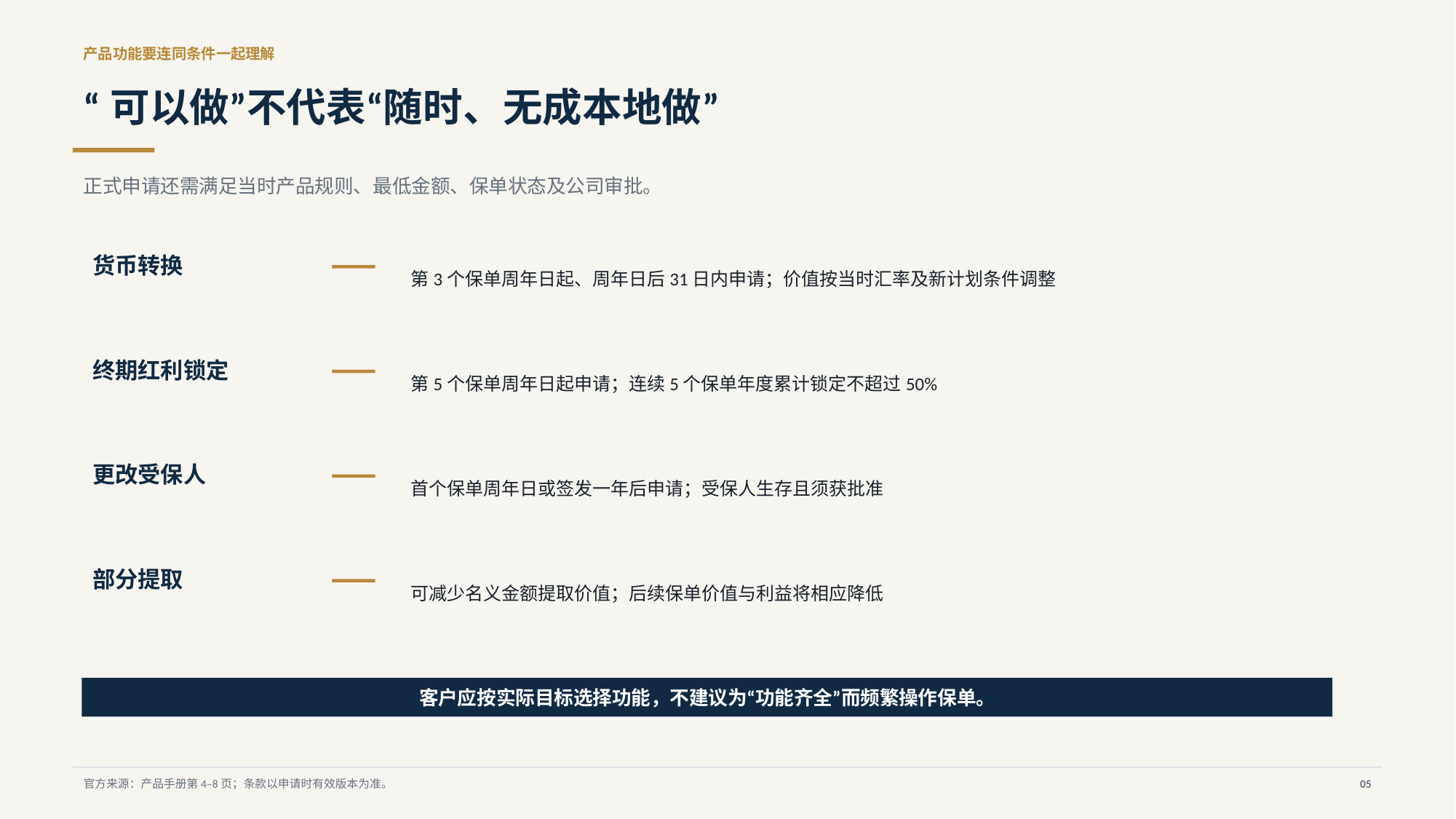

产品功能要连同条件一起理解
“可以做”不代表“随时、无成本地做”

正式申请还需满足当时产品规则、最低金额、保单状态及公司审批。
货币转换
第3个保单周年日起、周年日后31日内申请；价值按当时汇率及新计划条件调整

终期红利锁定
第5个保单周年日起申请；连续5个保单年度累计锁定不超过50%

更改受保人
首个保单周年日或签发一年后申请；受保人生存且须获批准

部分提取
可减少名义金额提取价值；后续保单价值与利益将相应降低

客户应按实际目标选择功能，不建议为“功能齐全”而频繁操作保单。

官方来源：产品手册第4–8页；条款以申请时有效版本为准。
05